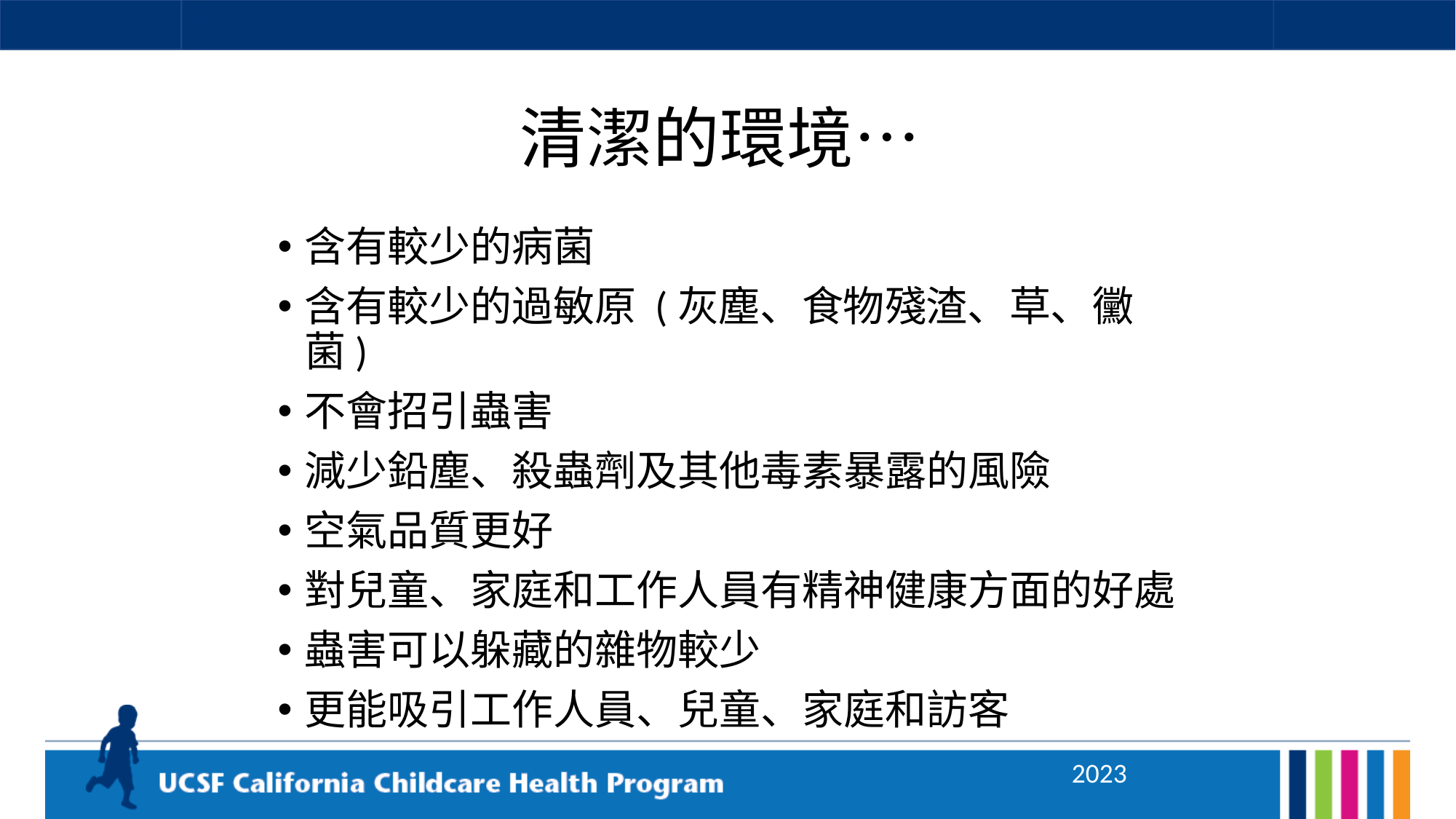

# 清潔的環境…
含有較少的病菌
含有較少的過敏原 (灰塵、食物殘渣、草、黴菌)
不會招引蟲害
減少鉛塵、殺蟲劑及其他毒素暴露的風險
空氣品質更好
對兒童、家庭和工作人員有精神健康方面的好處
蟲害可以躲藏的雜物較少
更能吸引工作人員、兒童、家庭和訪客

2023